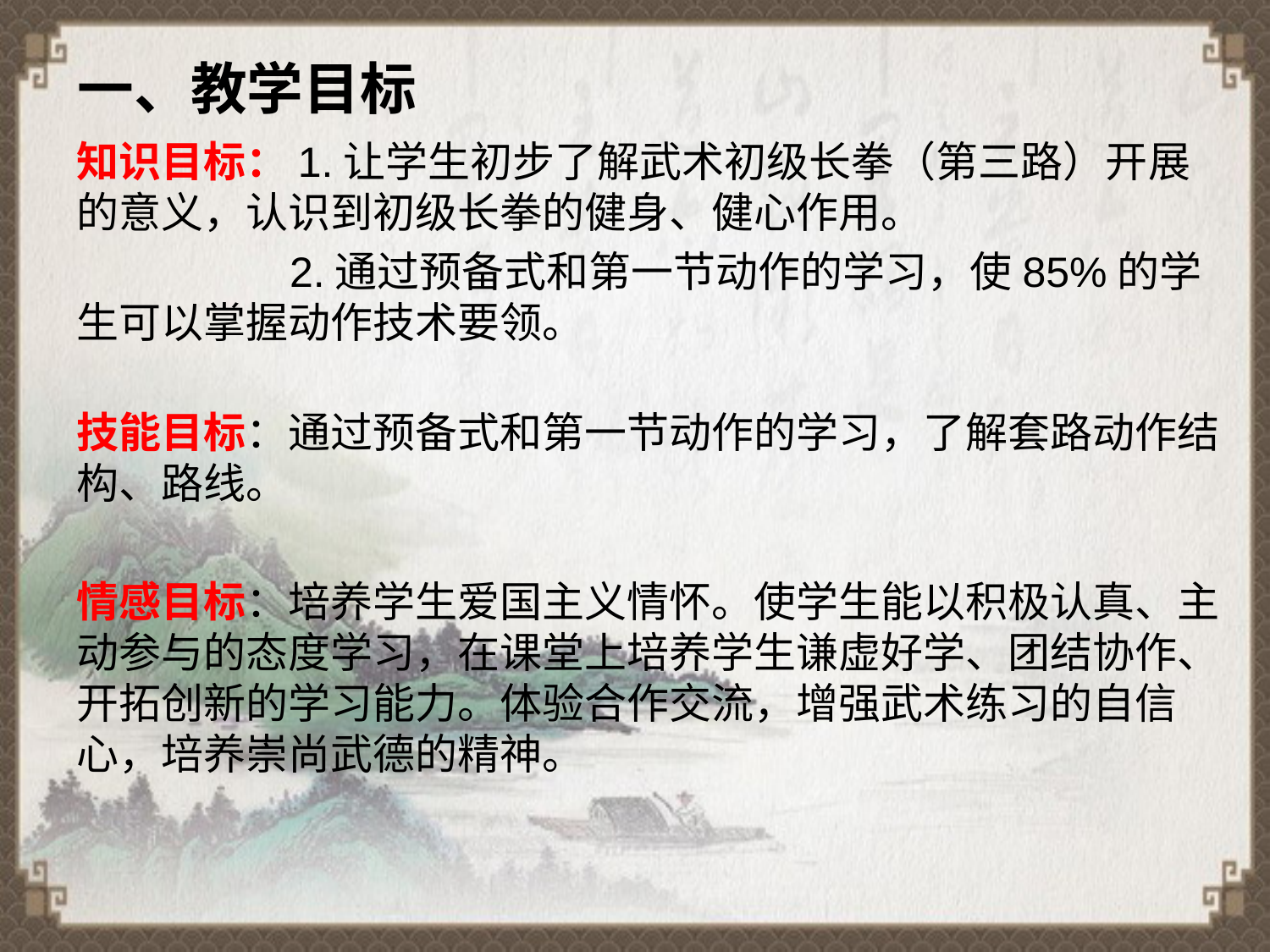

# 一、教学目标
知识目标：1.让学生初步了解武术初级长拳（第三路）开展的意义，认识到初级长拳的健身、健心作用。
                  2.通过预备式和第一节动作的学习，使85%的学生可以掌握动作技术要领。
技能目标：通过预备式和第一节动作的学习，了解套路动作结构、路线。

情感目标：培养学生爱国主义情怀。使学生能以积极认真、主动参与的态度学习，在课堂上培养学生谦虚好学、团结协作、开拓创新的学习能力。体验合作交流，增强武术练习的自信心，培养崇尚武德的精神。